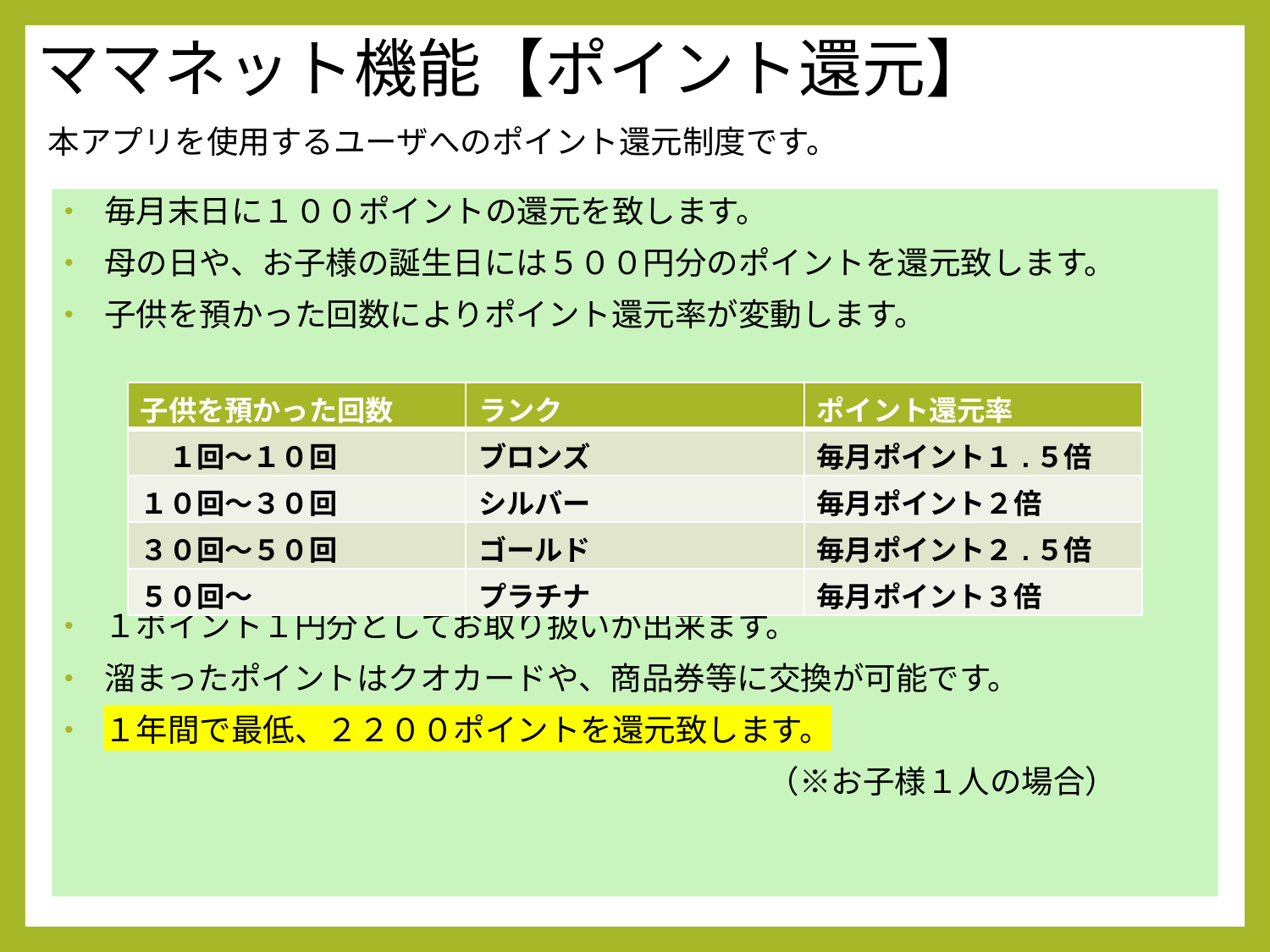

# ママネット機能【ポイント還元】
本アプリを使用するユーザへのポイント還元制度です。
毎月末日に１００ポイントの還元を致します。
母の日や、お子様の誕生日には５００円分のポイントを還元致します。
子供を預かった回数によりポイント還元率が変動します。

１ポイント１円分としてお取り扱いが出来ます。
溜まったポイントはクオカードや、商品券等に交換が可能です。
１年間で最低、２２００ポイントを還元致します。
　　　　　　　　　　　　　　　　　　　　　　（※お子様１人の場合）
| 子供を預かった回数 | ランク | ポイント還元率 |
| --- | --- | --- |
| １回～１０回 | ブロンズ | 毎月ポイント１.５倍 |
| １０回～３０回 | シルバー | 毎月ポイント２倍 |
| ３０回～５０回 | ゴールド | 毎月ポイント２.５倍 |
| ５０回～ | プラチナ | 毎月ポイント３倍 |